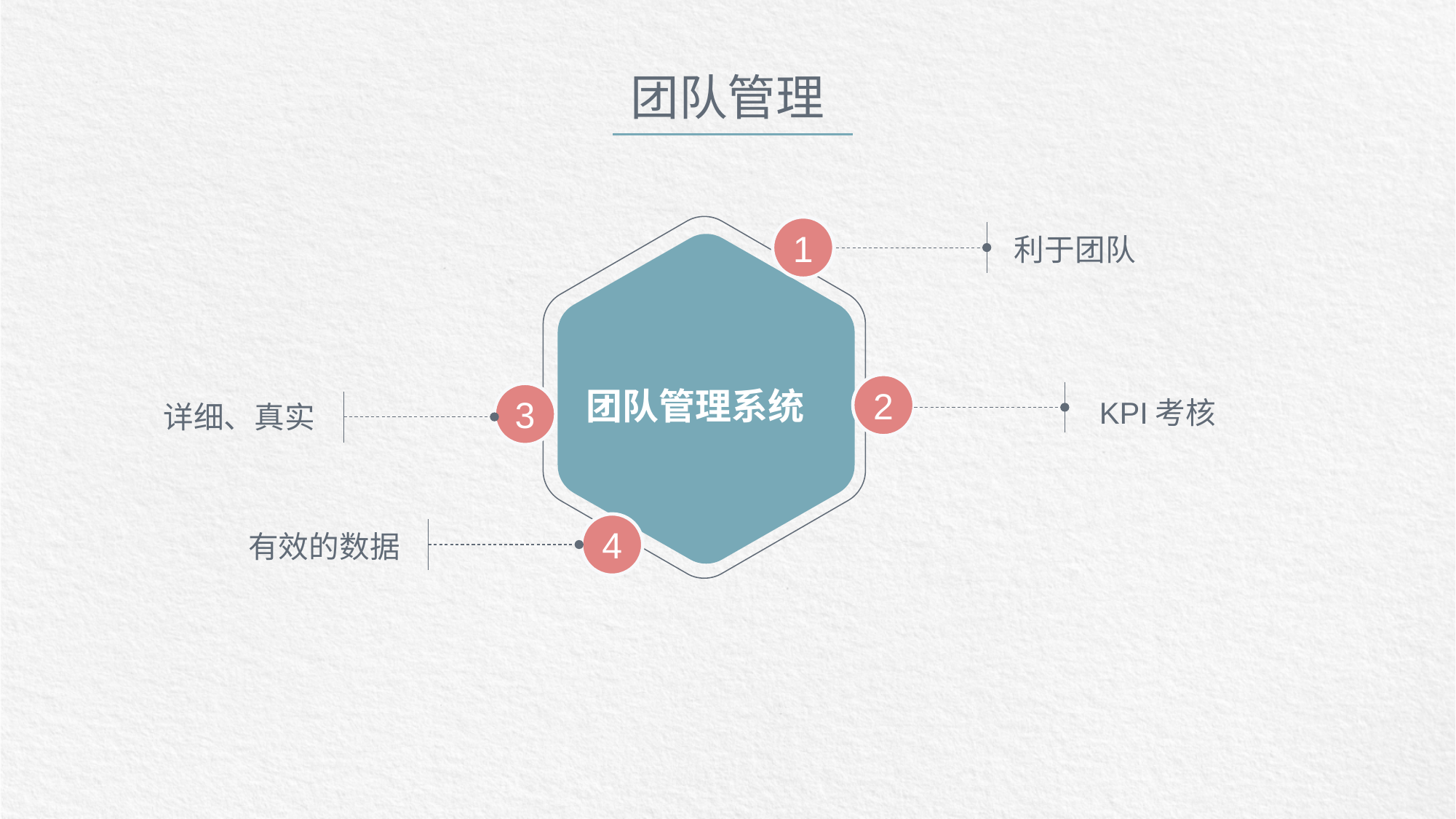

团队管理
1
利于团队

2
团队管理系统
3
KPI考核
详细、真实
4
有效的数据